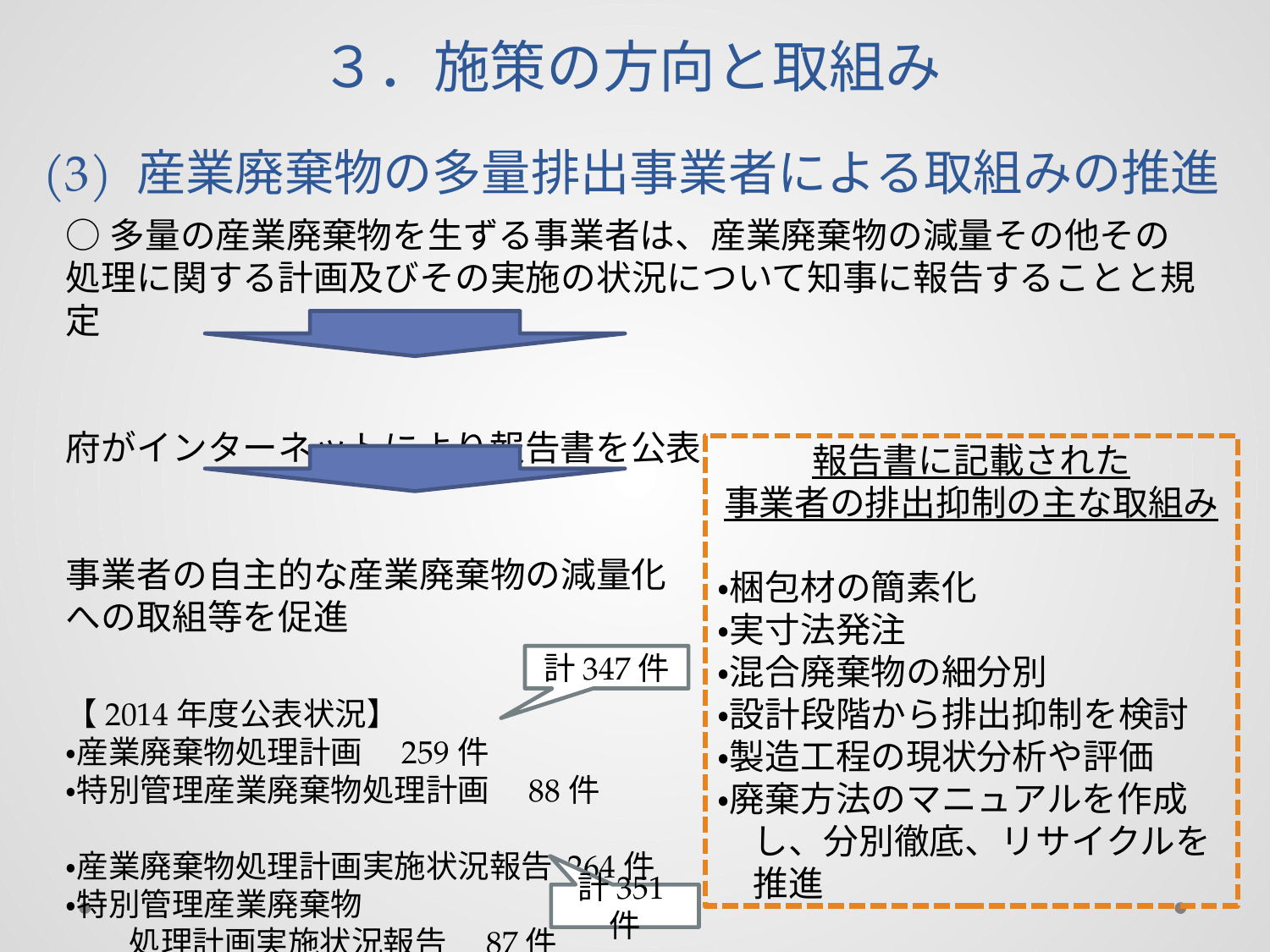

３．施策の方向と取組み
(3) 産業廃棄物の多量排出事業者による取組みの推進
○多量の産業廃棄物を生ずる事業者は、産業廃棄物の減量その他その処理に関する計画及びその実施の状況について知事に報告することと規定

府がインターネットにより報告書を公表

事業者の自主的な産業廃棄物の減量化
への取組等を促進

【2014年度公表状況】
・産業廃棄物処理計画　259件
・特別管理産業廃棄物処理計画　88件

・産業廃棄物処理計画実施状況報告 264件
・特別管理産業廃棄物
　　処理計画実施状況報告　87件

報告書に記載された
事業者の排出抑制の主な取組み

・梱包材の簡素化
・実寸法発注
・混合廃棄物の細分別
・設計段階から排出抑制を検討
・製造工程の現状分析や評価
・廃棄方法のマニュアルを作成
　し、分別徹底、リサイクルを
　推進

計347件
計351件